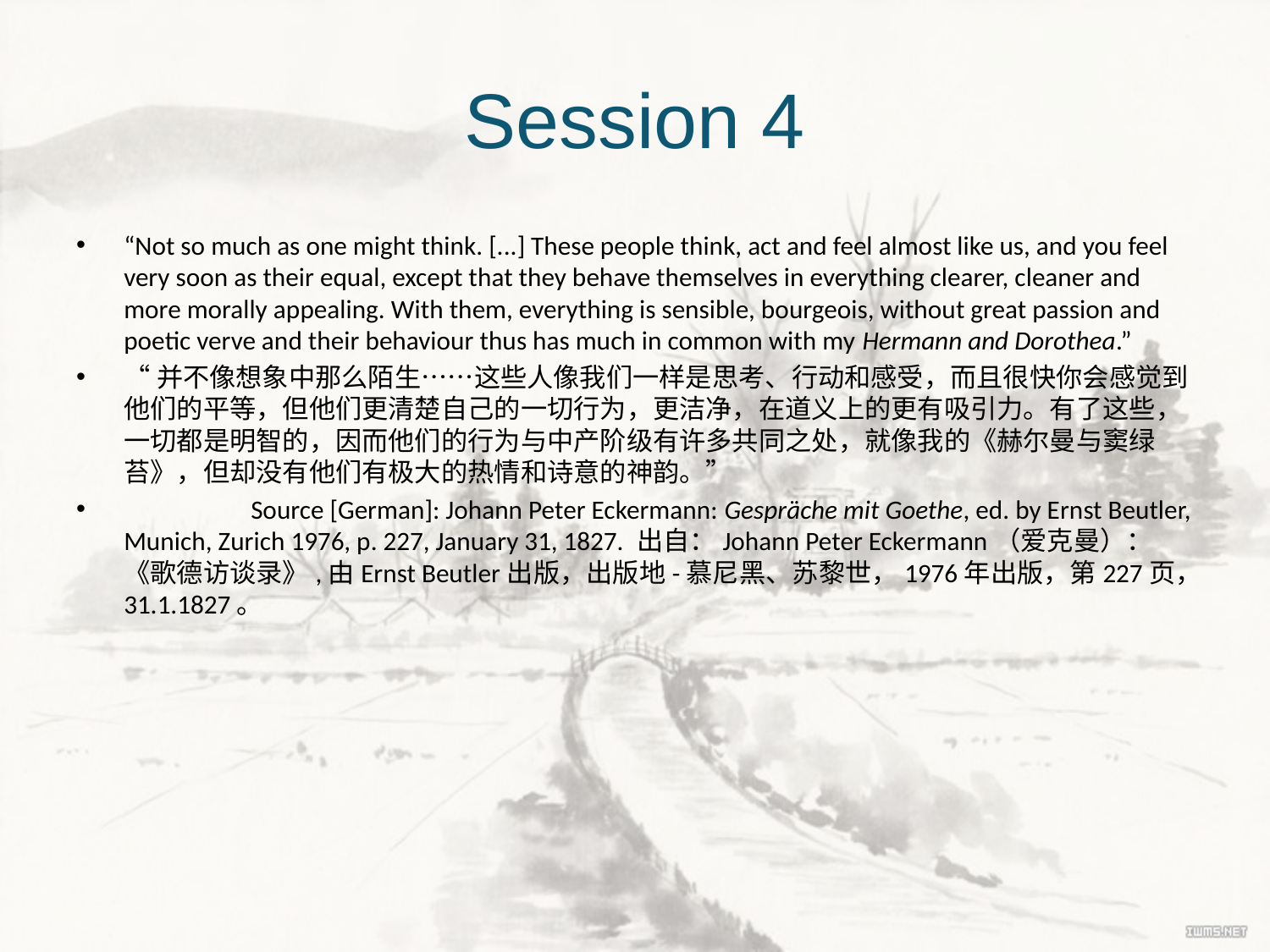

# Session 4
“Not so much as one might think. [...] These people think, act and feel almost like us, and you feel very soon as their equal, except that they behave themselves in everything clearer, cleaner and more morally appealing. With them, everything is sensible, bourgeois, without great passion and poetic verve and their behaviour thus has much in common with my Hermann and Dorothea.”
“并不像想象中那么陌生……这些人像我们一样是思考、行动和感受，而且很快你会感觉到他们的平等，但他们更清楚自己的一切行为，更洁净，在道义上的更有吸引力。有了这些，一切都是明智的，因而他们的行为与中产阶级有许多共同之处，就像我的《赫尔曼与窦绿苔》，但却没有他们有极大的热情和诗意的神韵。”
	Source [German]: Johann Peter Eckermann: Gespräche mit Goethe, ed. by Ernst Beutler, Munich, Zurich 1976, p. 227, January 31, 1827. 出自：Johann Peter Eckermann（爱克曼）：《歌德访谈录》,由Ernst Beutler出版，出版地-慕尼黑、苏黎世，1976年出版，第227页，31.1.1827。